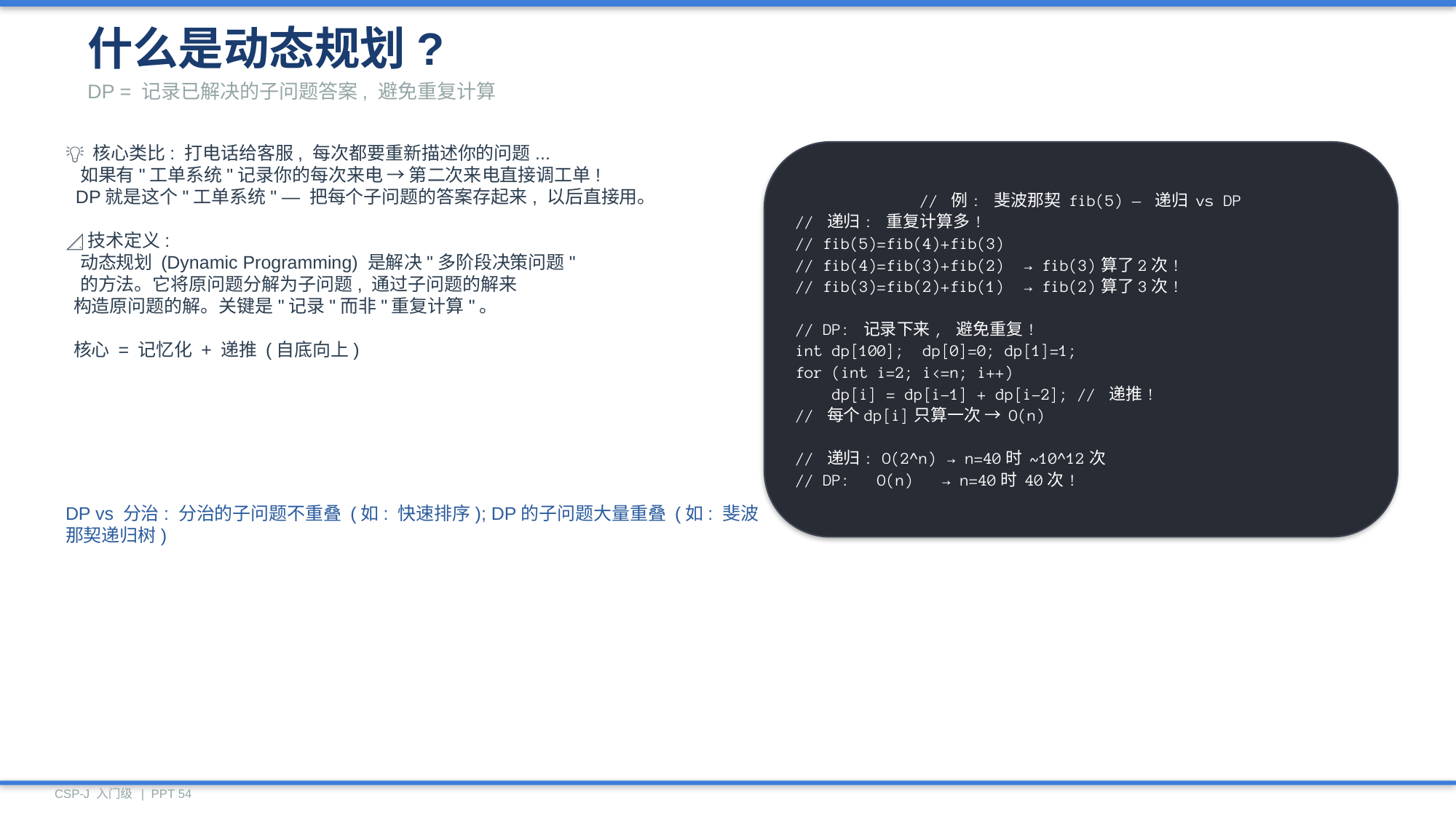

什么是动态规划?
DP = 记录已解决的子问题答案, 避免重复计算
💡 核心类比: 打电话给客服, 每次都要重新描述你的问题...
  如果有"工单系统"记录你的每次来电 → 第二次来电直接调工单!
  DP就是这个"工单系统" — 把每个子问题的答案存起来, 以后直接用。
📐 技术定义:
  动态规划 (Dynamic Programming) 是解决"多阶段决策问题"
  的方法。它将原问题分解为子问题, 通过子问题的解来
  构造原问题的解。关键是"记录"而非"重复计算"。
  核心 = 记忆化 + 递推 (自底向上)
// 例: 斐波那契 fib(5) — 递归 vs DP
// 递归: 重复计算多!
// fib(5)=fib(4)+fib(3)
// fib(4)=fib(3)+fib(2)  → fib(3)算了2次!
// fib(3)=fib(2)+fib(1)  → fib(2)算了3次!

// DP: 记录下来, 避免重复!
int dp[100];  dp[0]=0; dp[1]=1;
for (int i=2; i<=n; i++)
    dp[i] = dp[i-1] + dp[i-2]; // 递推!
// 每个dp[i]只算一次 → O(n)

// 递归: O(2^n) → n=40时 ~10^12次
// DP:   O(n)   → n=40时 40次!
DP vs 分治: 分治的子问题不重叠 (如: 快速排序); DP的子问题大量重叠 (如: 斐波那契递归树)

CSP-J 入门级  |  PPT 54